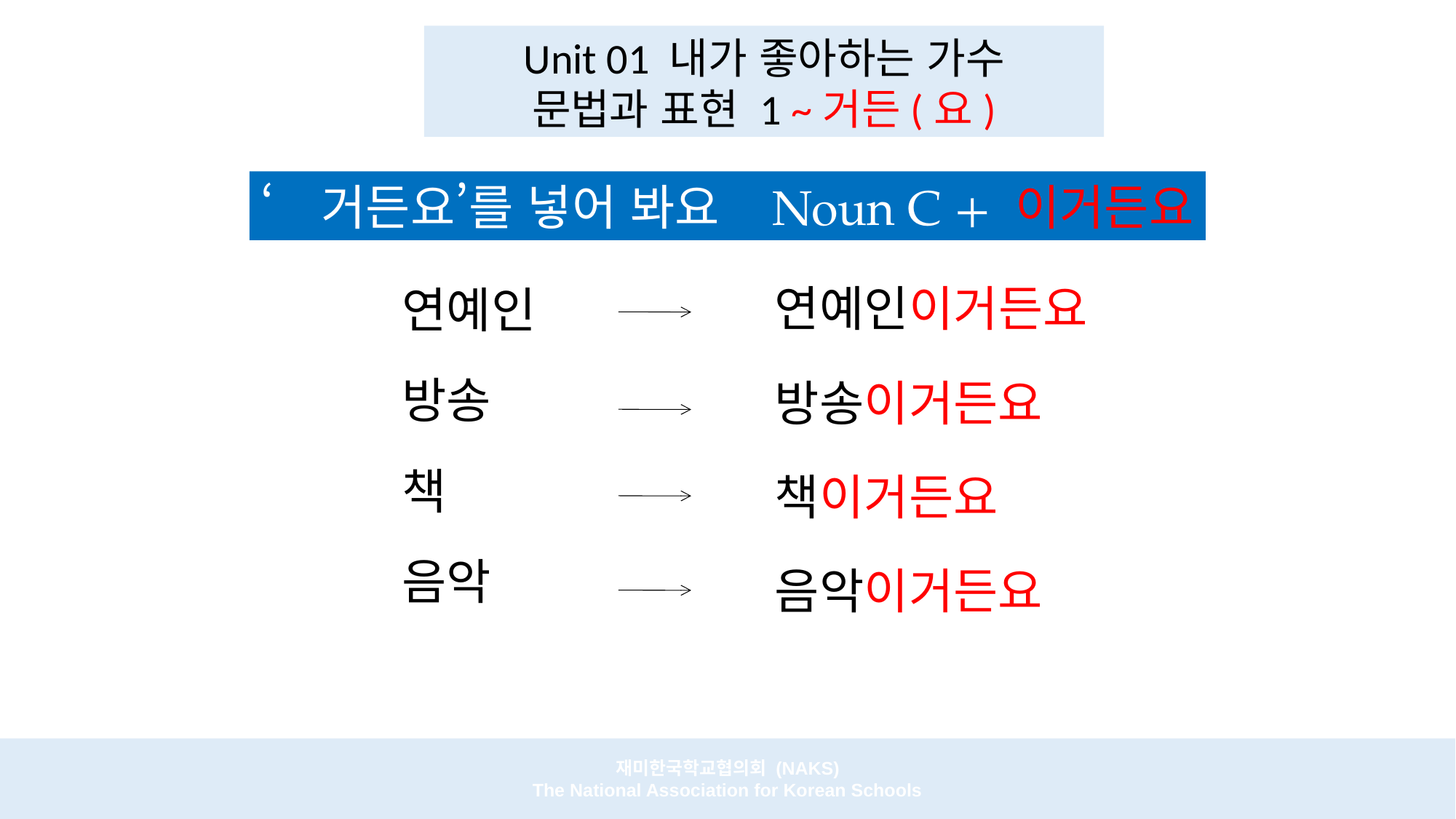

Unit 01 내가 좋아하는 가수
문법과 표현 1 ~거든(요)
‘거든요’를 넣어 봐요   Noun C + 이거든요
연예인이거든요
연예인
방송
방송이거든요
책
책이거든요
음악
음악이거든요
재미한국학교협의회 (NAKS)
The National Association for Korean Schools